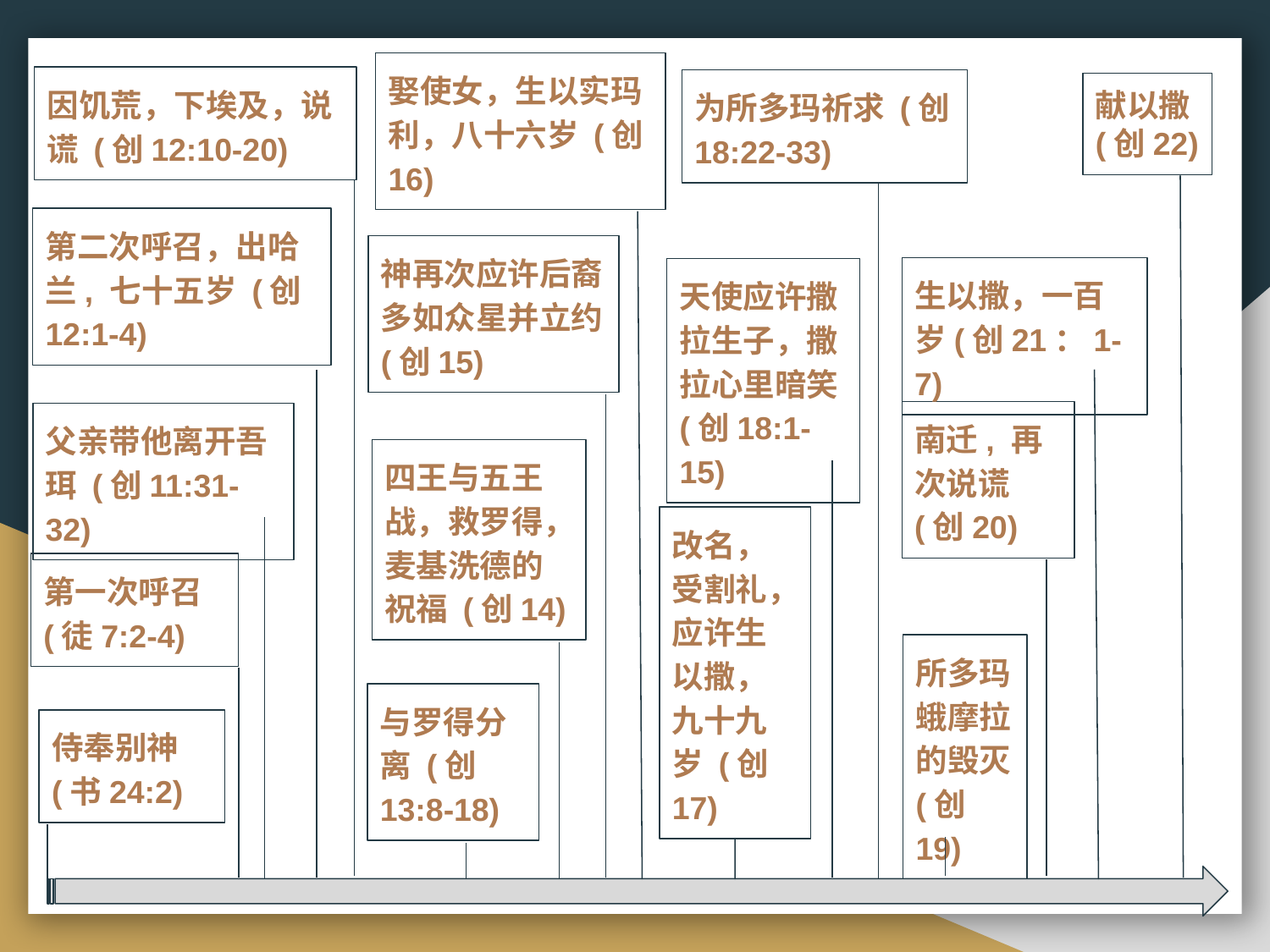

娶使女，生以实玛利，八十六岁 (创16)
因饥荒，下埃及，说谎 (创12:10-20)
为所多玛祈求 (创18:22-33)
献以撒(创22)
第二次呼召，出哈兰, 七十五岁 (创12:1-4)
神再次应许后裔多如众星并立约 (创15)
生以撒，一百岁(创21：1-7)
天使应许撒拉生子，撒拉心里暗笑(创18:1-15)
南迁, 再次说谎 (创20)
父亲带他离开吾珥 (创11:31-32)
四王与五王战，救罗得，麦基洗德的祝福 (创14)
改名，受割礼，应许生以撒，九十九岁 (创17)
第一次呼召
(徒7:2-4)
所多玛蛾摩拉的毁灭 (创19)
与罗得分离 (创13:8-18)
侍奉别神
(书24:2)